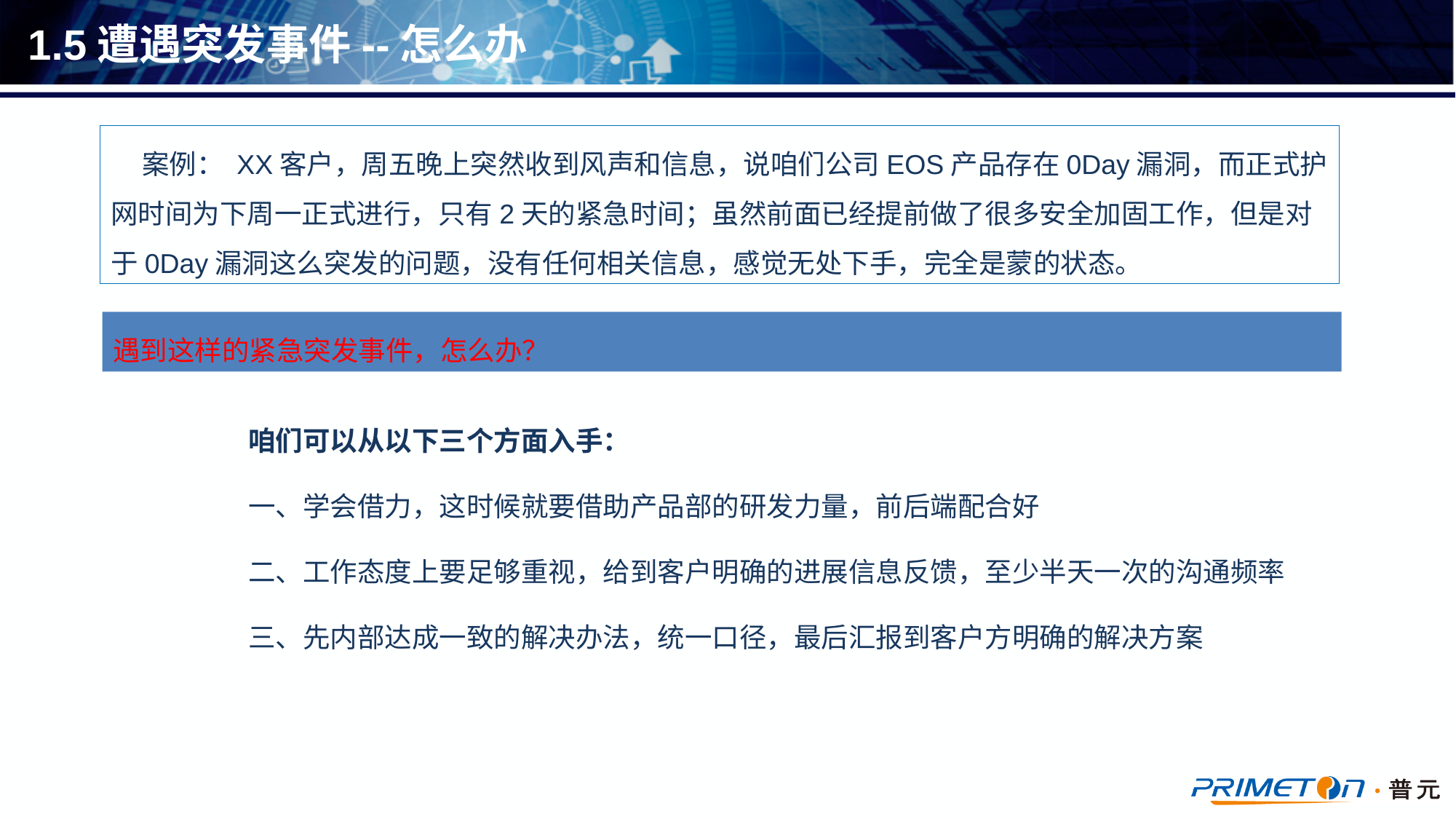

# 1.5遭遇突发事件--怎么办
    案例： XX客户，周五晚上突然收到风声和信息，说咱们公司EOS产品存在0Day漏洞，而正式护网时间为下周一正式进行，只有2天的紧急时间；虽然前面已经提前做了很多安全加固工作，但是对于0Day漏洞这么突发的问题，没有任何相关信息，感觉无处下手，完全是蒙的状态。
遇到这样的紧急突发事件，怎么办？
咱们可以从以下三个方面入手：
一、学会借力，这时候就要借助产品部的研发力量，前后端配合好
二、工作态度上要足够重视，给到客户明确的进展信息反馈，至少半天一次的沟通频率
三、先内部达成一致的解决办法，统一口径，最后汇报到客户方明确的解决方案